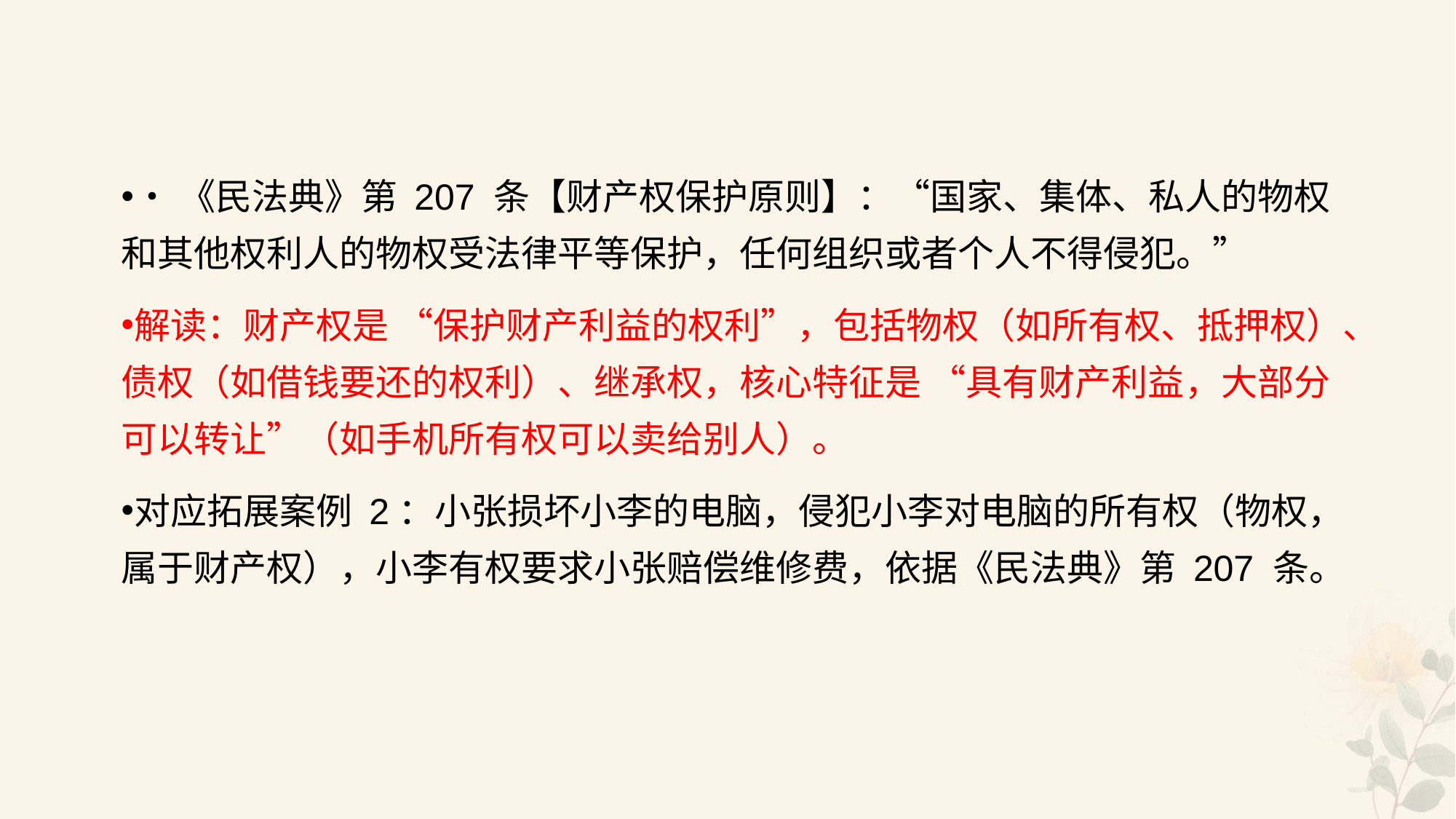

#
•《民法典》第 207 条【财产权保护原则】：“国家、集体、私人的物权和其他权利人的物权受法律平等保护，任何组织或者个人不得侵犯。”
解读：财产权是 “保护财产利益的权利”，包括物权（如所有权、抵押权）、债权（如借钱要还的权利）、继承权，核心特征是 “具有财产利益，大部分可以转让”（如手机所有权可以卖给别人）。
对应拓展案例 2：小张损坏小李的电脑，侵犯小李对电脑的所有权（物权，属于财产权），小李有权要求小张赔偿维修费，依据《民法典》第 207 条。